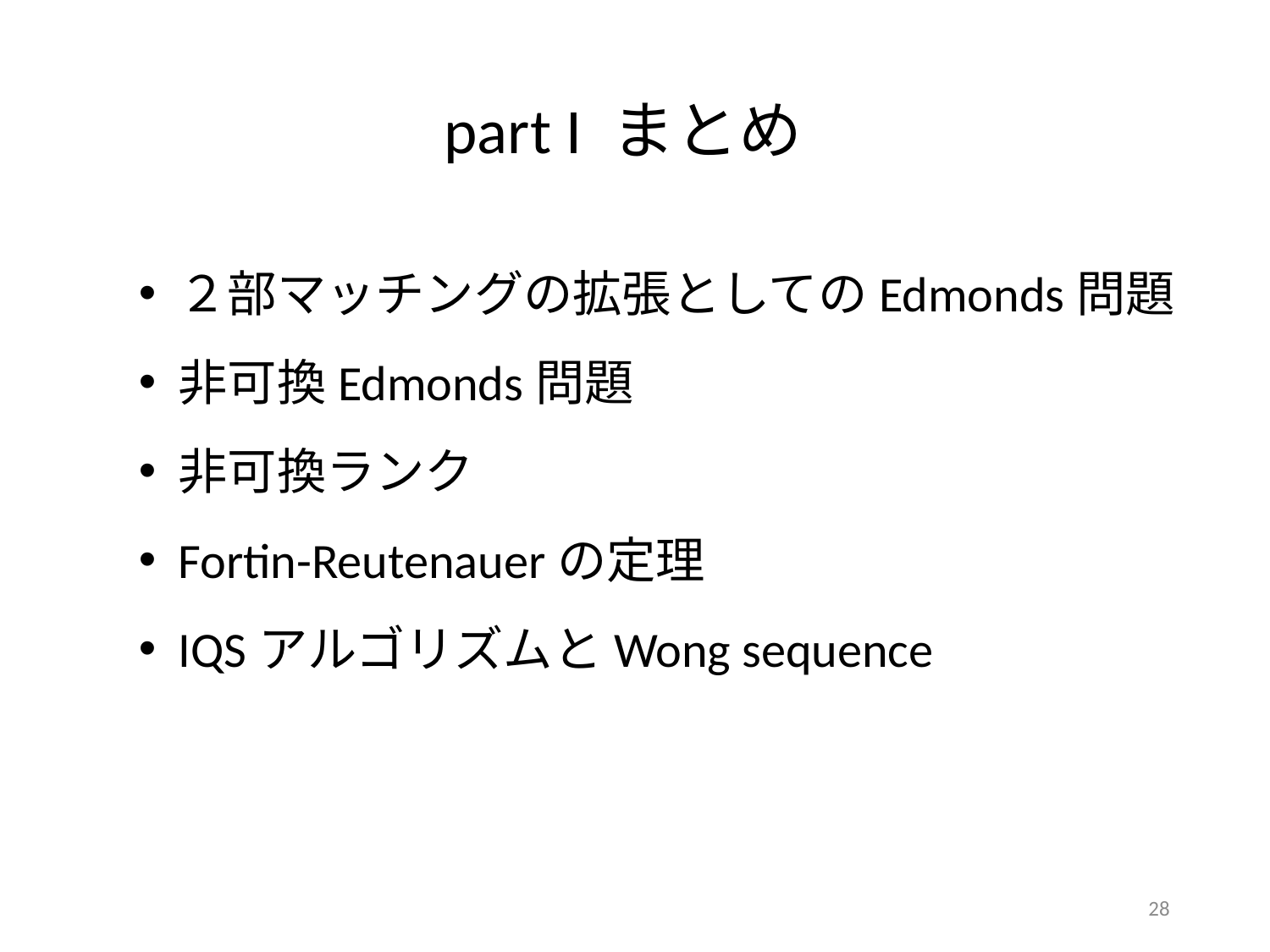

part I まとめ
２部マッチングの拡張としてのEdmonds問題
非可換Edmonds問題
非可換ランク
Fortin-Reutenauerの定理
IQSアルゴリズムとWong sequence
28